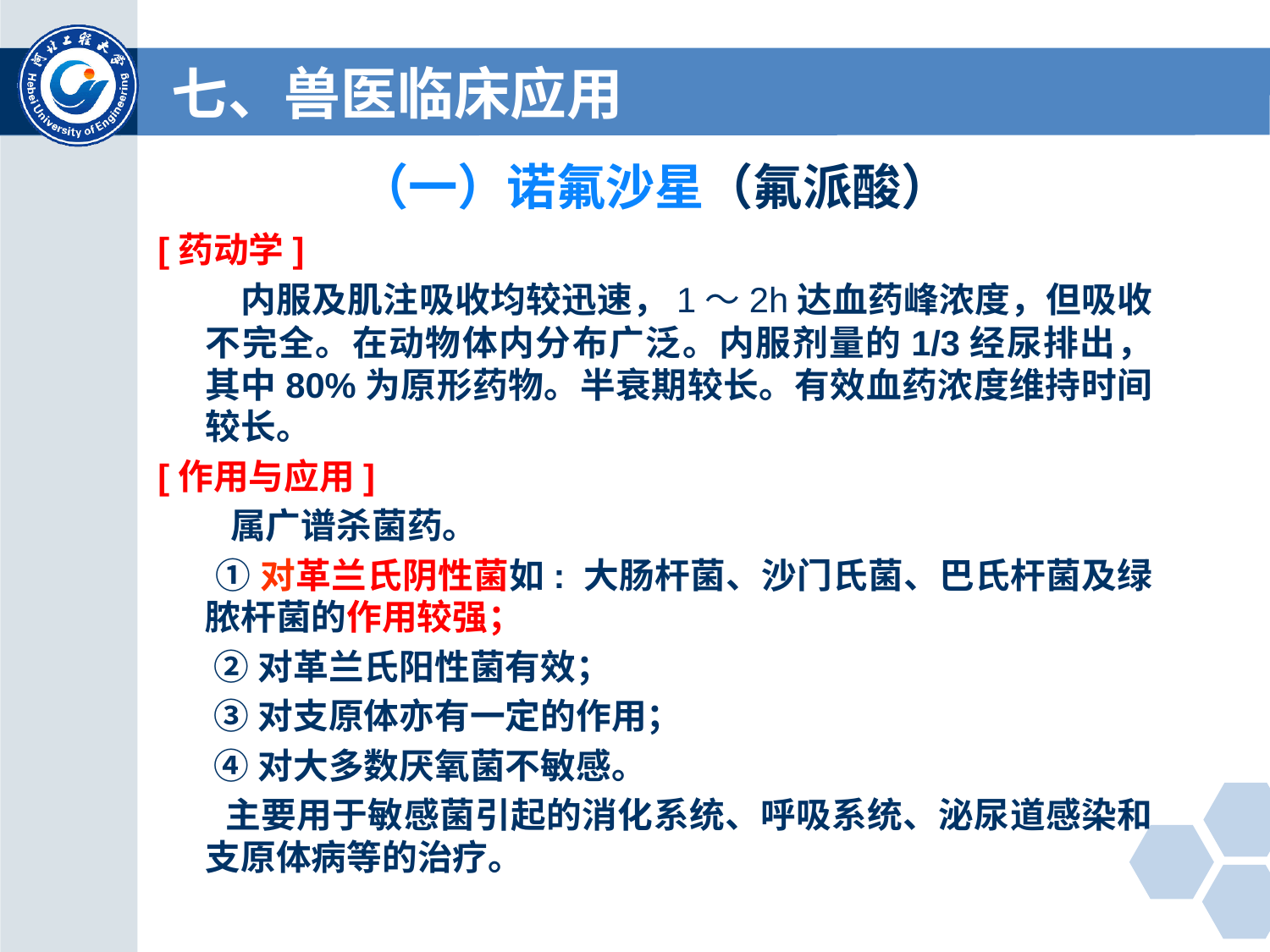

# 七、兽医临床应用
（一）诺氟沙星（氟派酸）
[药动学]
         内服及肌注吸收均较迅速，1～2h达血药峰浓度，但吸收不完全。在动物体内分布广泛。内服剂量的1/3经尿排出，其中80%为原形药物。半衰期较长。有效血药浓度维持时间较长。
[作用与应用]
        属广谱杀菌药。
       ①对革兰氏阴性菌如: 大肠杆菌、沙门氏菌、巴氏杆菌及绿脓杆菌的作用较强；
       ②对革兰氏阳性菌有效；
       ③对支原体亦有一定的作用；
       ④对大多数厌氧菌不敏感。
       主要用于敏感菌引起的消化系统、呼吸系统、泌尿道感染和支原体病等的治疗。